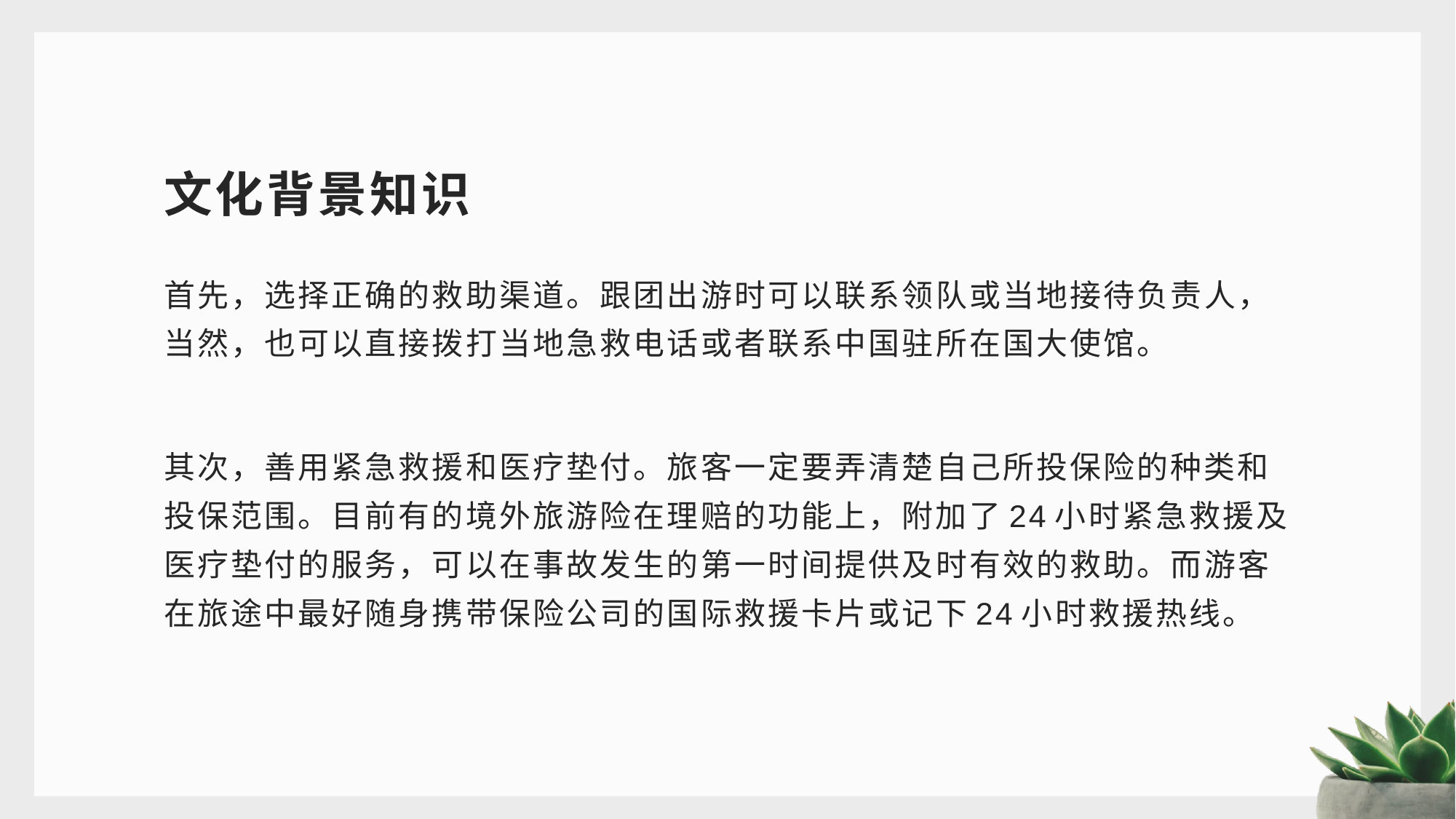

# 文化背景知识
首先，选择正确的救助渠道。跟团出游时可以联系领队或当地接待负责人，当然，也可以直接拨打当地急救电话或者联系中国驻所在国大使馆。

其次，善用紧急救援和医疗垫付。旅客一定要弄清楚自己所投保险的种类和投保范围。目前有的境外旅游险在理赔的功能上，附加了24小时紧急救援及医疗垫付的服务，可以在事故发生的第一时间提供及时有效的救助。而游客在旅途中最好随身携带保险公司的国际救援卡片或记下24小时救援热线。